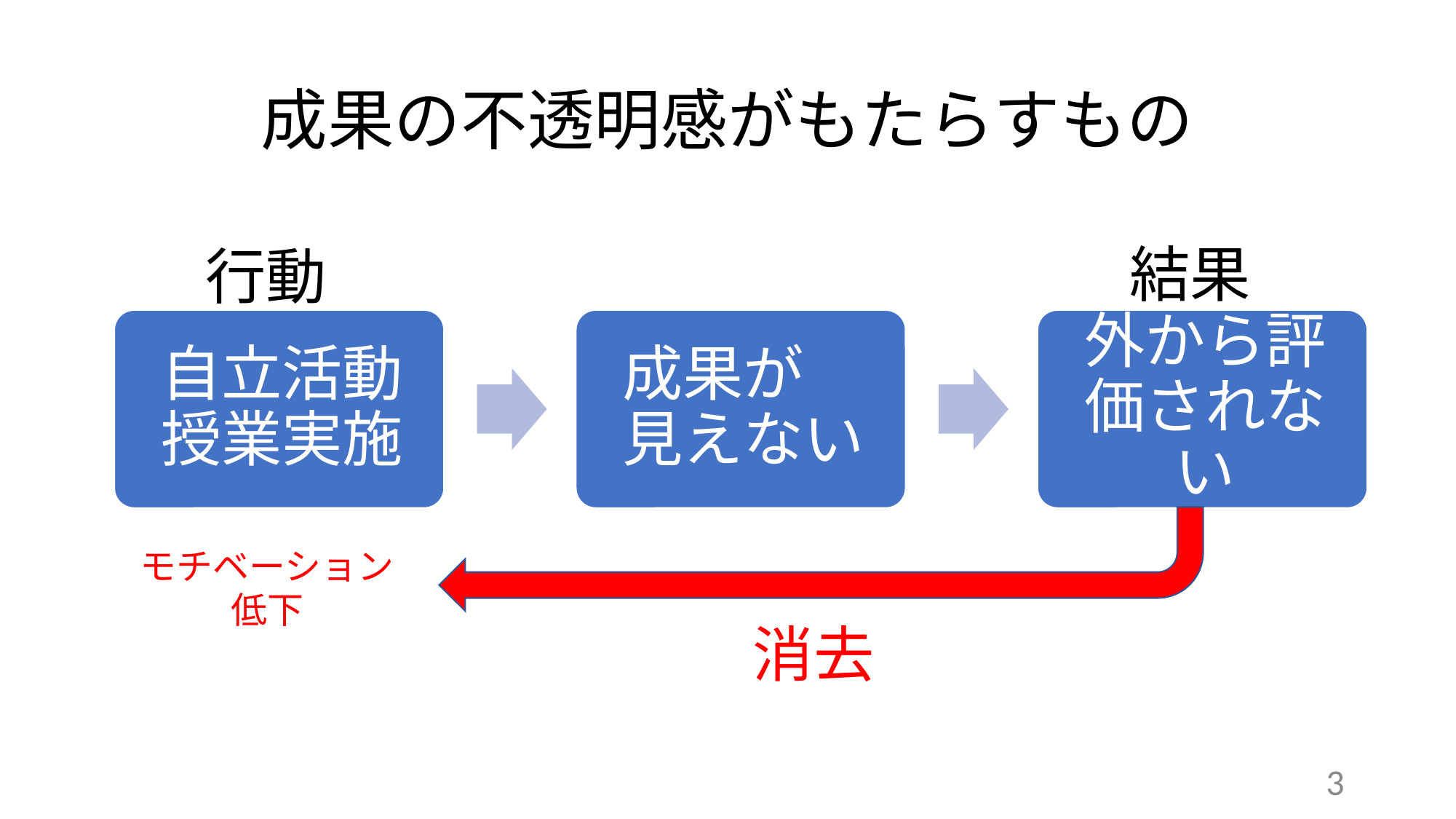

# 成果の不透明感がもたらすもの
自立活動授業実施

成果が　見えない

外から評価されない
結果
行動

モチベーション低下
消去
3